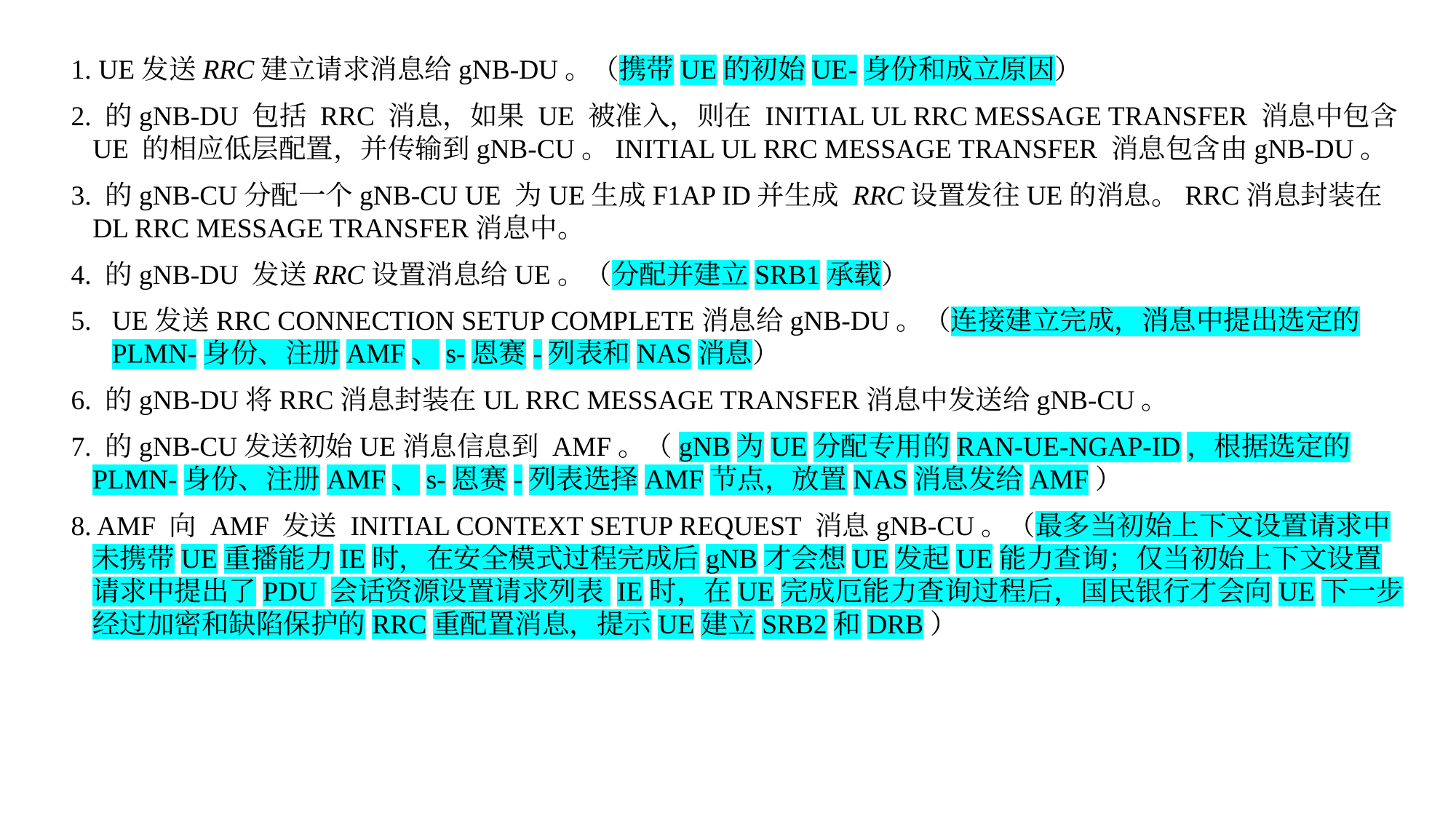

1. UE发送RRC建立请求消息给gNB-DU。（携带UE的初始UE-身份和成立原因）
2. 的gNB-DU 包括 RRC 消息，如果 UE 被准入，则在 INITIAL UL RRC MESSAGE TRANSFER 消息中包含 UE 的相应低层配置，并传输到gNB-CU。INITIAL UL RRC MESSAGE TRANSFER 消息包含由gNB-DU。
3. 的gNB-CU分配一个gNB-CU UE 为UE生成F1AP ID并生成 RRC设置发往UE的消息。RRC消息封装在DL RRC MESSAGE TRANSFER消息中。
4. 的gNB-DU 发送RRC设置消息给UE。（分配并建立SRB1承载）
UE发送RRC CONNECTION SETUP COMPLETE消息给gNB-DU。（连接建立完成，消息中提出选定的PLMN-身份、注册AMF、s-恩赛-列表和NAS消息）
6. 的gNB-DU将RRC消息封装在UL RRC MESSAGE TRANSFER消息中发送给gNB-CU。
7. 的gNB-CU发送初始UE消息信息到 AMF。（gNB为UE分配专用的RAN-UE-NGAP-ID，根据选定的PLMN-身份、注册AMF、s-恩赛-列表选择AMF节点，放置NAS消息发给AMF）
8. AMF 向 AMF 发送 INITIAL CONTEXT SETUP REQUEST 消息gNB-CU。（最多当初始上下文设置请求中未携带UE重播能力IE时，在安全模式过程完成后gNB才会想UE发起UE能力查询；仅当初始上下文设置请求中提出了PDU 会话资源设置请求列表 IE时，在UE完成厄能力查询过程后，国民银行才会向UE下一步经过加密和缺陷保护的RRC重配置消息，提示UE建立SRB2和DRB）